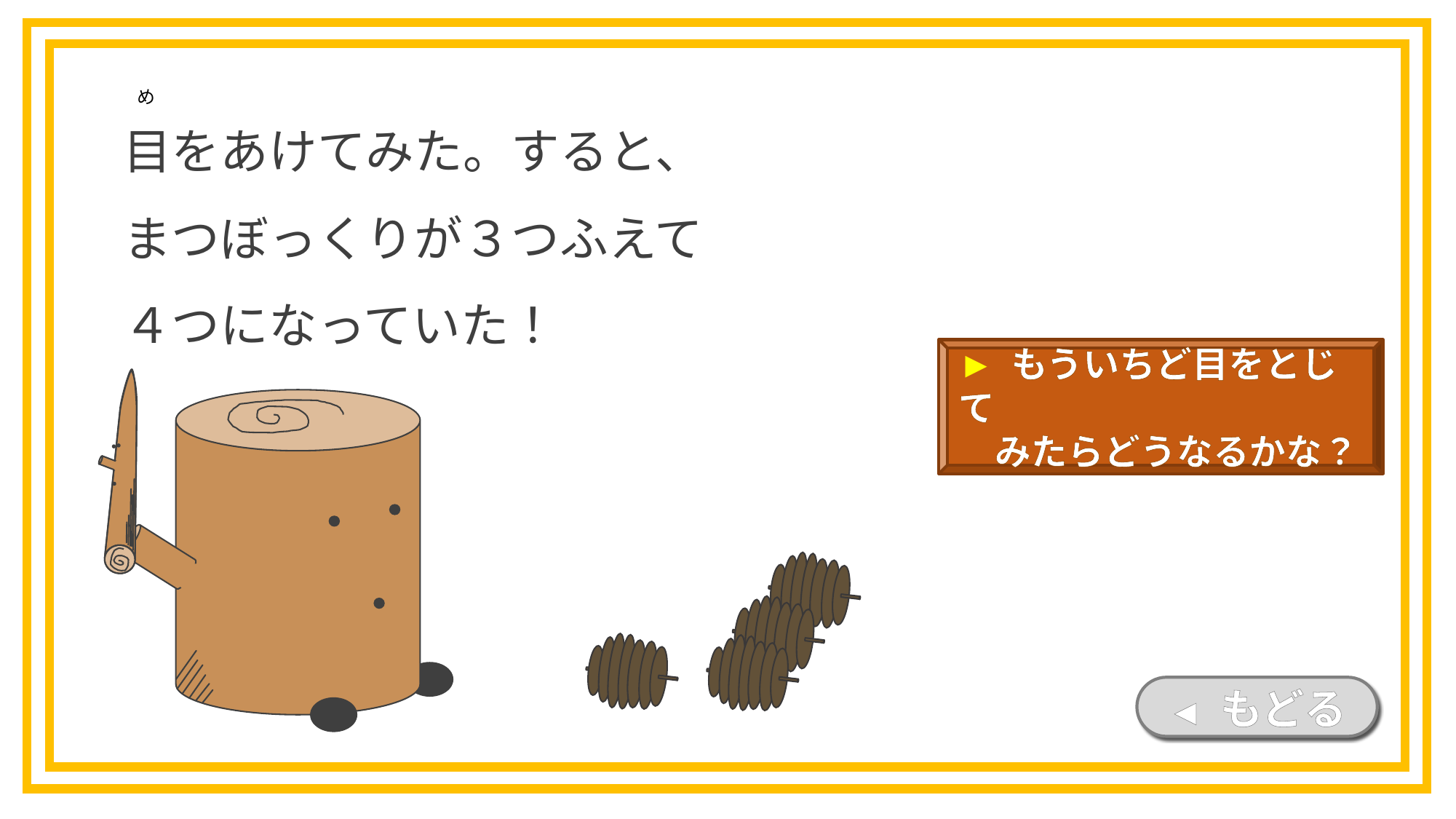

め
目をあけてみた。すると、
まつぼっくりが３つふえて
４つになっていた！
► もういちど目をとじて
　みたらどうなるかな？

◄ もどる